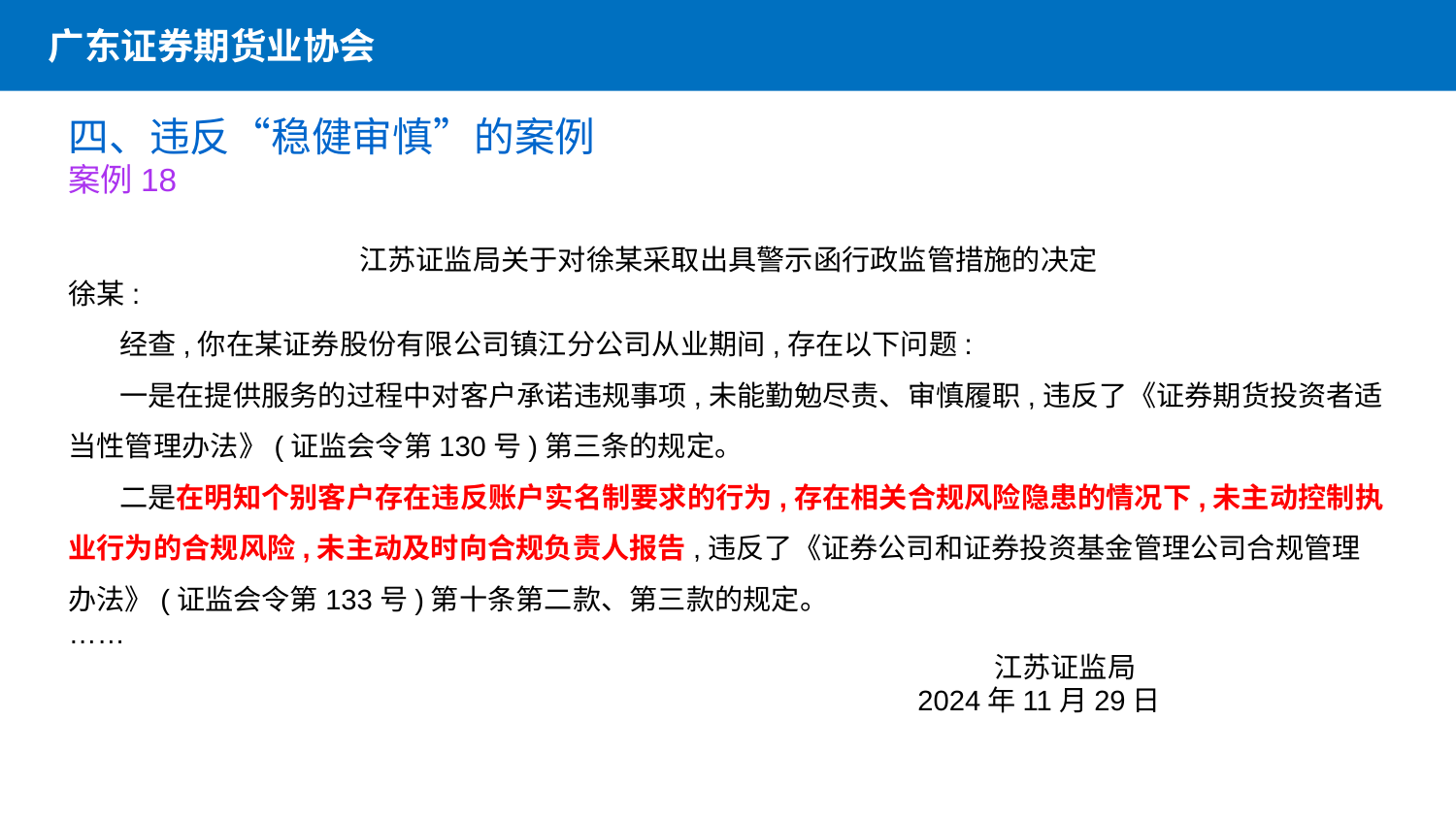

广东证券期货业协会
四、违反“稳健审慎”的案例
案例18

江苏证监局关于对徐某采取出具警示函行政监管措施的决定
徐某:
       经查,你在某证券股份有限公司镇江分公司从业期间,存在以下问题:
       一是在提供服务的过程中对客户承诺违规事项,未能勤勉尽责、审慎履职,违反了《证券期货投资者适当性管理办法》(证监会令第130号)第三条的规定。
       二是在明知个别客户存在违反账户实名制要求的行为,存在相关合规风险隐患的情况下,未主动控制执业行为的合规风险,未主动及时向合规负责人报告,违反了《证券公司和证券投资基金管理公司合规管理办法》(证监会令第133号)第十条第二款、第三款的规定。
……
                                                                                                         江苏证监局
　　　　　　　                                                                                                      2024年11月29日